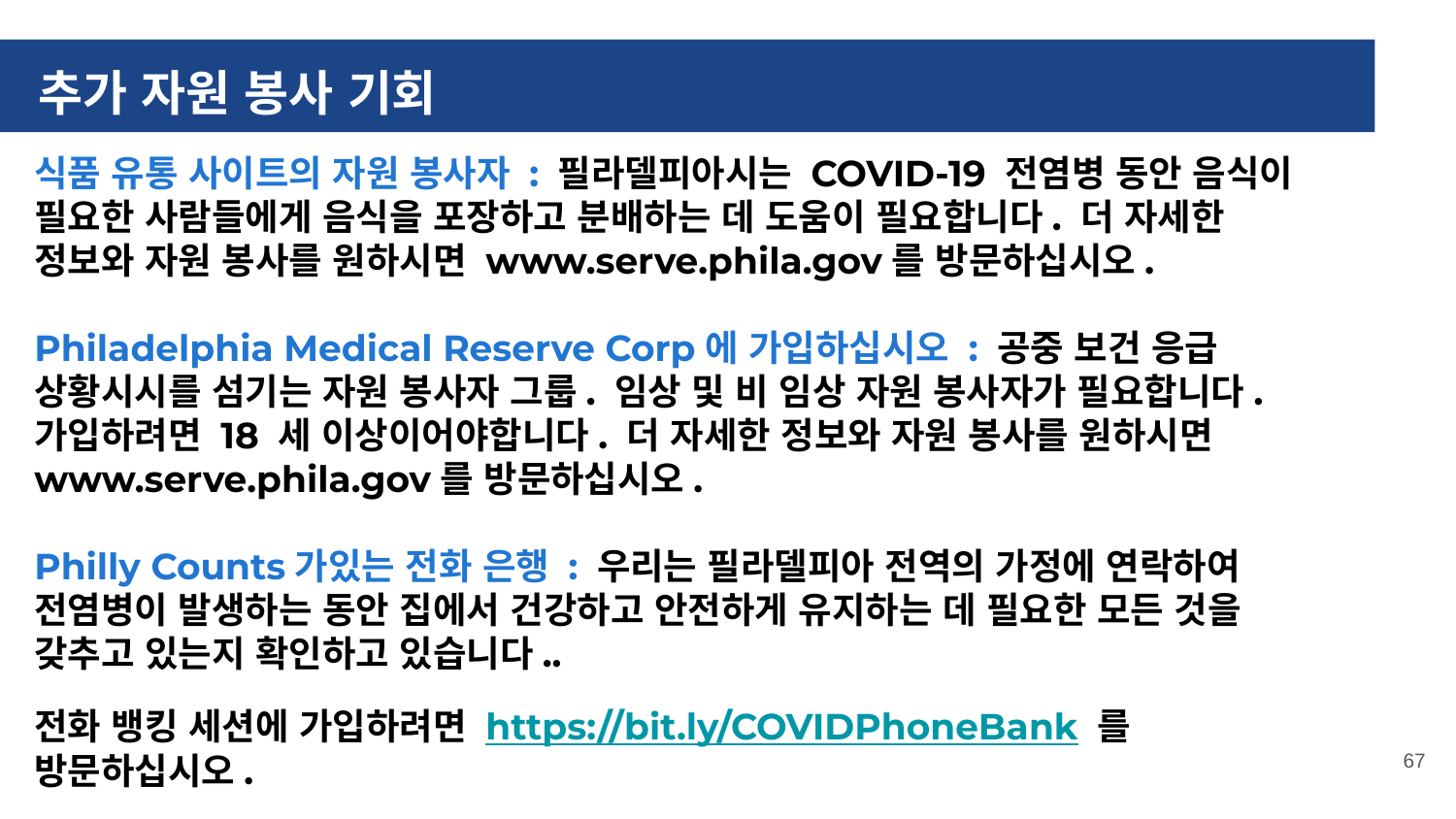

추가 자원 봉사 기회
식품 유통 사이트의 자원 봉사자 : 필라델피아시는 COVID-19 전염병 동안 음식이 필요한 사람들에게 음식을 포장하고 분배하는 데 도움이 필요합니다. 더 자세한 정보와 자원 봉사를 원하시면 www.serve.phila.gov를 방문하십시오.

Philadelphia Medical Reserve Corp에 가입하십시오 : 공중 보건 응급 상황시시를 섬기는 자원 봉사자 그룹. 임상 및 비 임상 자원 봉사자가 필요합니다. 가입하려면 18 세 이상이어야합니다. 더 자세한 정보와 자원 봉사를 원하시면 www.serve.phila.gov를 방문하십시오.

Philly Counts가있는 전화 은행 : 우리는 필라델피아 전역의 가정에 연락하여 전염병이 발생하는 동안 집에서 건강하고 안전하게 유지하는 데 필요한 모든 것을 갖추고 있는지 확인하고 있습니다..
전화 뱅킹 세션에 가입하려면 https://bit.ly/COVIDPhoneBank 를 방문하십시오.
67